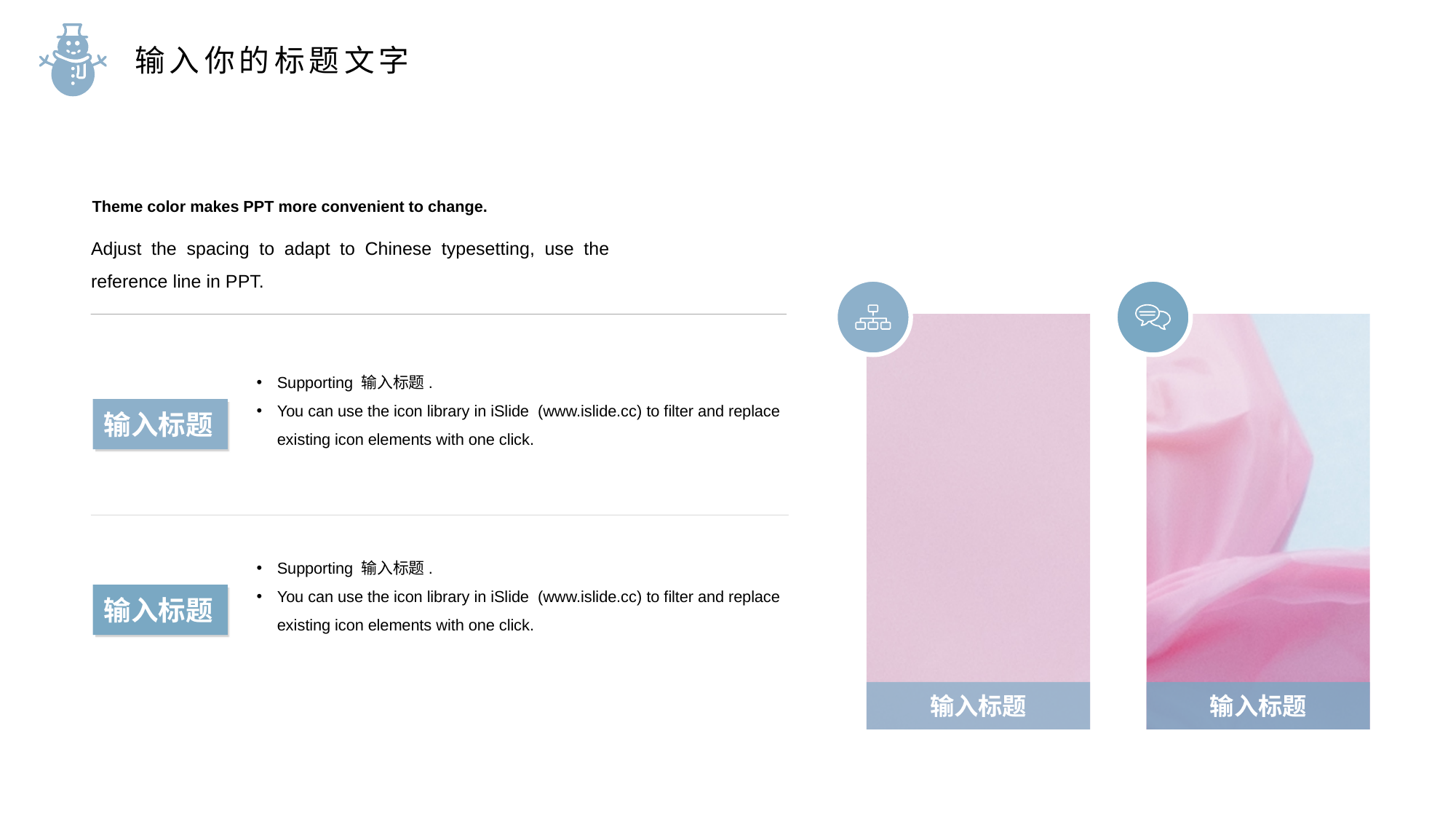

输入你的标题文字

输入标题

输入标题
Supporting 输入标题.
You can use the icon library in iSlide  (www.islide.cc) to filter and replace existing icon elements with one click.
输入标题
Supporting 输入标题.
You can use the icon library in iSlide  (www.islide.cc) to filter and replace existing icon elements with one click.
输入标题
Theme color makes PPT more convenient to change.
Adjust the spacing to adapt to Chinese typesetting, use the reference line in PPT.